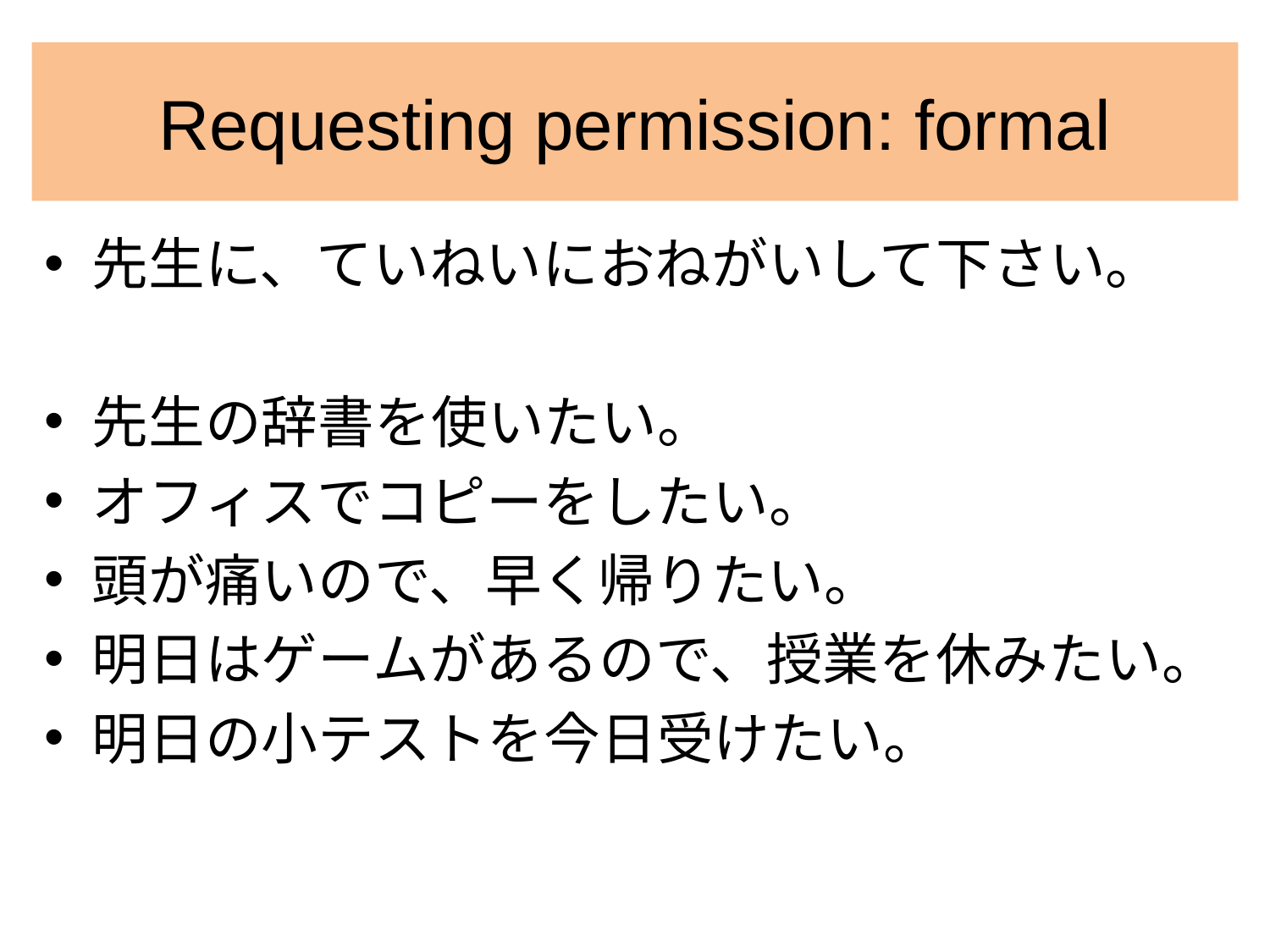

# Requesting permission: formal
先生に、ていねいにおねがいして下さい。

先生の辞書を使いたい。
オフィスでコピーをしたい。
頭が痛いので、早く帰りたい。
明日はゲームがあるので、授業を休みたい。
明日の小テストを今日受けたい。